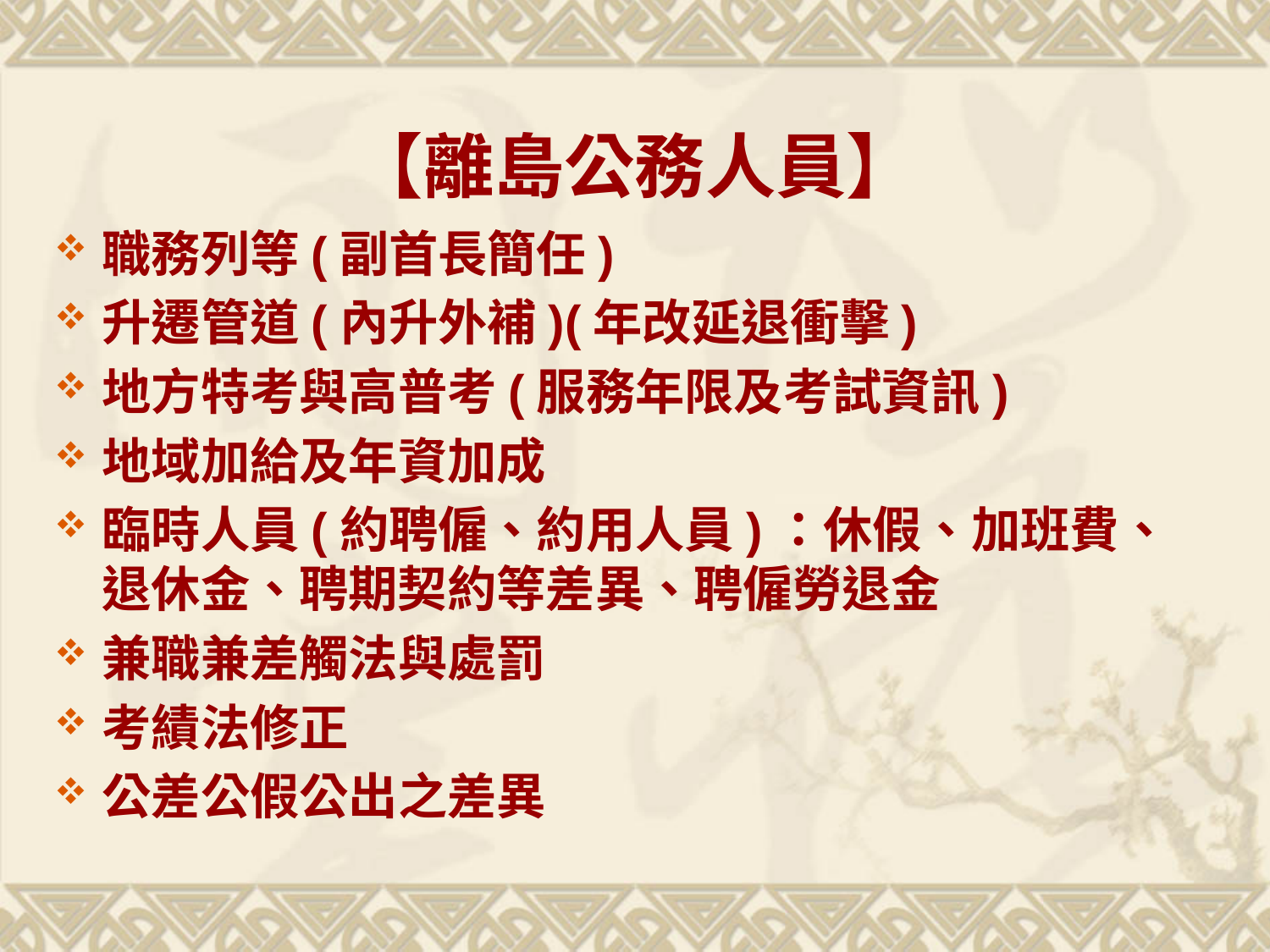

# 【離島公務人員】
職務列等(副首長簡任)
升遷管道(內升外補)(年改延退衝擊)
地方特考與高普考(服務年限及考試資訊)
地域加給及年資加成
臨時人員(約聘僱、約用人員)：休假、加班費、退休金、聘期契約等差異、聘僱勞退金
兼職兼差觸法與處罰
考績法修正
公差公假公出之差異